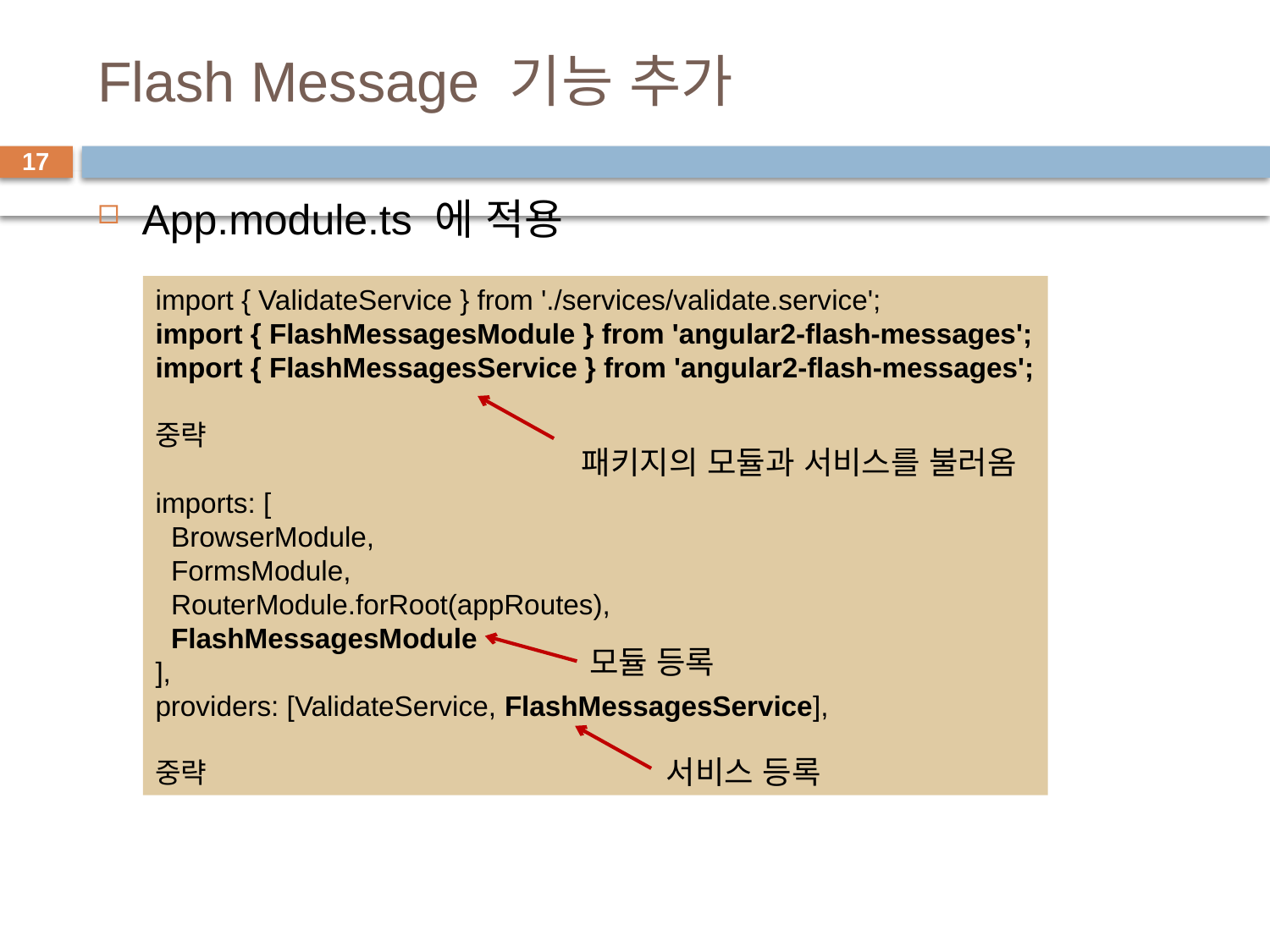

# Flash Message 기능 추가
17
App.module.ts 에 적용
import { ValidateService } from './services/validate.service';
import { FlashMessagesModule } from 'angular2-flash-messages';
import { FlashMessagesService } from 'angular2-flash-messages';

중략

imports: [
  BrowserModule,
  FormsModule,
  RouterModule.forRoot(appRoutes),
  FlashMessagesModule
],
providers: [ValidateService, FlashMessagesService],

중략
패키지의 모듈과 서비스를 불러옴
모듈 등록
서비스 등록